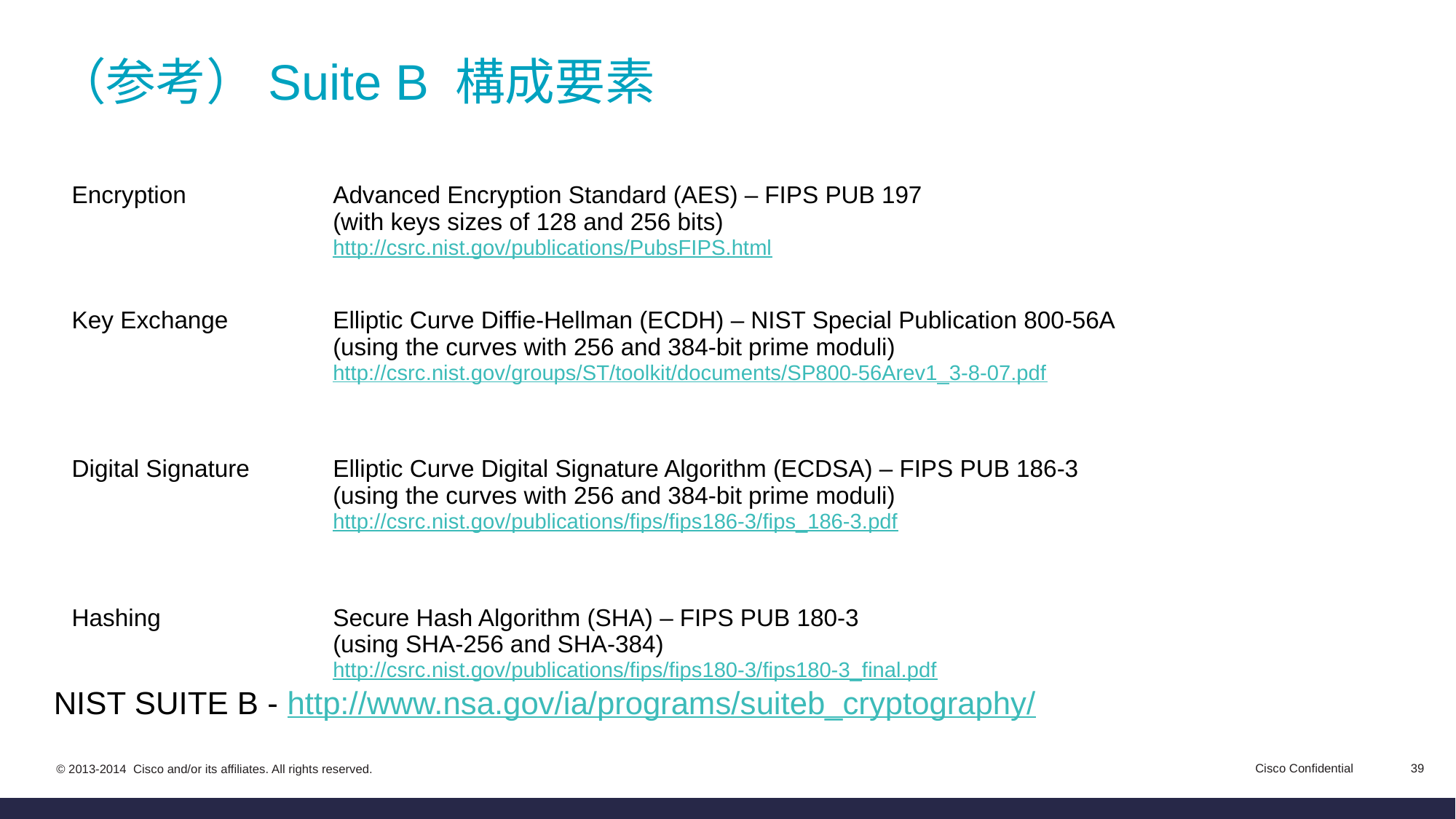

# （参考）Suite B 構成要素
| Encryption | Advanced Encryption Standard (AES) – FIPS PUB 197 (with keys sizes of 128 and 256 bits) http://csrc.nist.gov/publications/PubsFIPS.html |
| --- | --- |
| Key Exchange | Elliptic Curve Diffie-Hellman (ECDH) – NIST Special Publication 800-56A (using the curves with 256 and 384-bit prime moduli) http://csrc.nist.gov/groups/ST/toolkit/documents/SP800-56Arev1\_3-8-07.pdf |
| Digital Signature | Elliptic Curve Digital Signature Algorithm (ECDSA) – FIPS PUB 186-3 (using the curves with 256 and 384-bit prime moduli) http://csrc.nist.gov/publications/fips/fips186-3/fips\_186-3.pdf |
| Hashing | Secure Hash Algorithm (SHA) – FIPS PUB 180-3 (using SHA-256 and SHA-384) http://csrc.nist.gov/publications/fips/fips180-3/fips180-3\_final.pdf |
NIST SUITE B - http://www.nsa.gov/ia/programs/suiteb_cryptography/